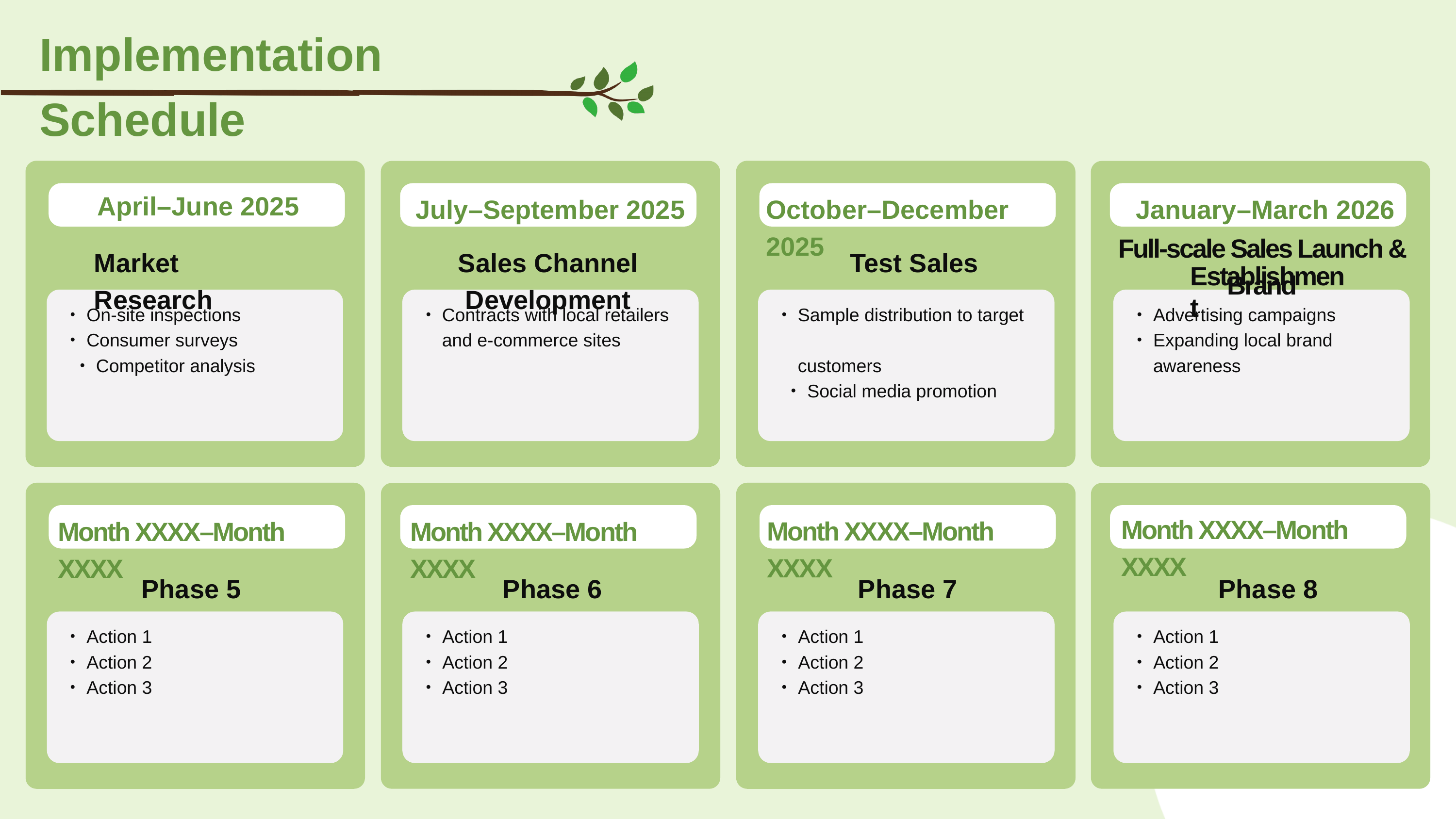

Implementation Schedule

April–June 2025
January–March 2026
July–September 2025
October–December 2025
Full-scale Sales Launch & Brand
Market Research
Sales Channel Development
Test Sales
Establishment

・On-site inspections
・Consumer surveys
 ・Competitor analysis
・Contracts with local retailers
　and e-commerce sites
・Sample distribution to target
　customers
 ・Social media promotion
・Advertising campaigns
・Expanding local brand
　awareness

Month XXXX–Month XXXX
Month XXXX–Month XXXX
Month XXXX–Month XXXX
Month XXXX–Month XXXX
Phase 5
Phase 6
Phase 7
Phase 8

・Action 1
・Action 2
・Action 3
・Action 1
・Action 2
・Action 3
・Action 1
・Action 2
・Action 3
・Action 1
・Action 2
・Action 3